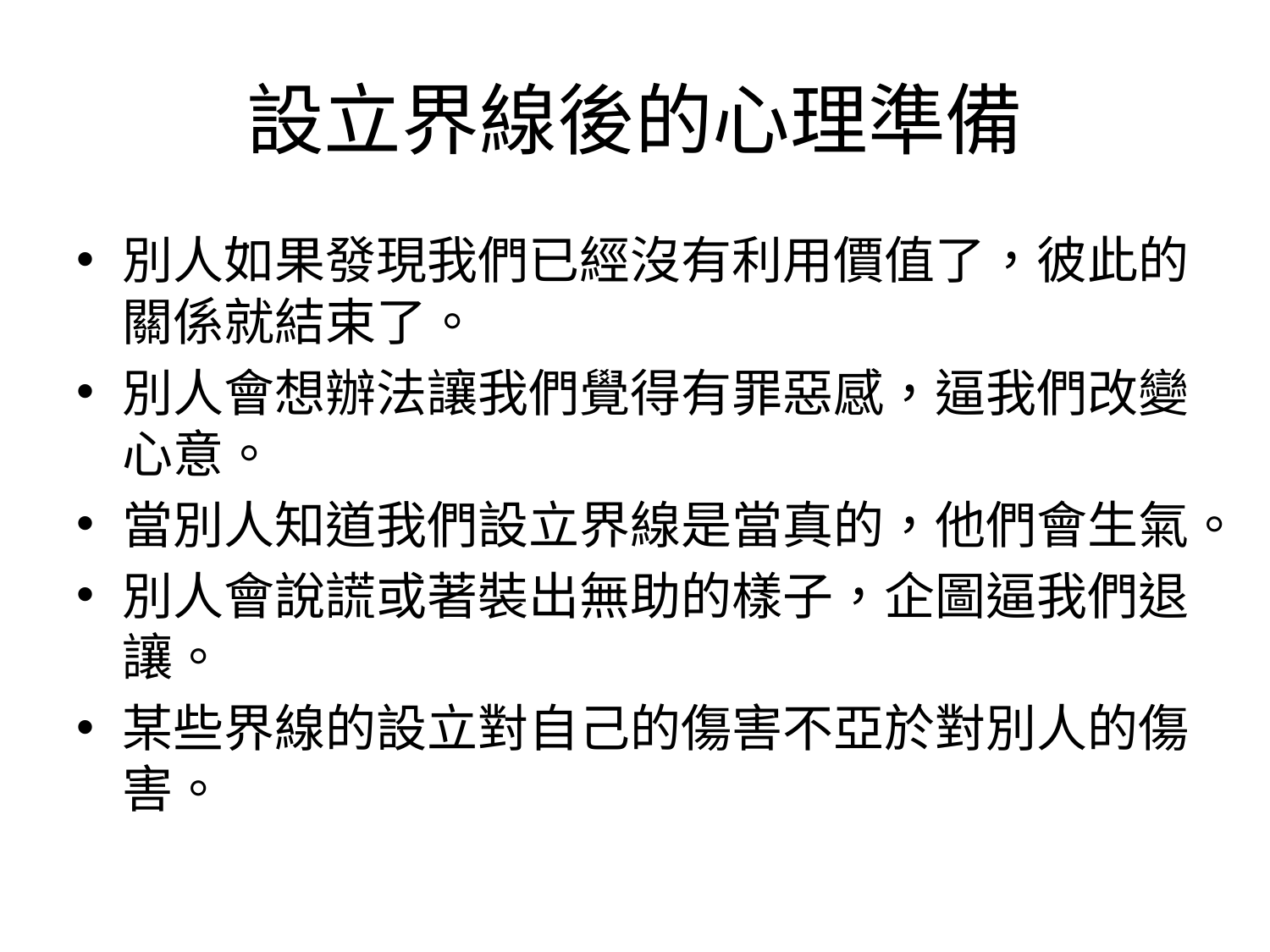

# 設立界線後的心理準備
別人如果發現我們已經沒有利用價值了，彼此的關係就結束了。
別人會想辦法讓我們覺得有罪惡感，逼我們改變心意。
當別人知道我們設立界線是當真的，他們會生氣。
別人會說謊或著裝出無助的樣子，企圖逼我們退讓。
某些界線的設立對自己的傷害不亞於對別人的傷害。